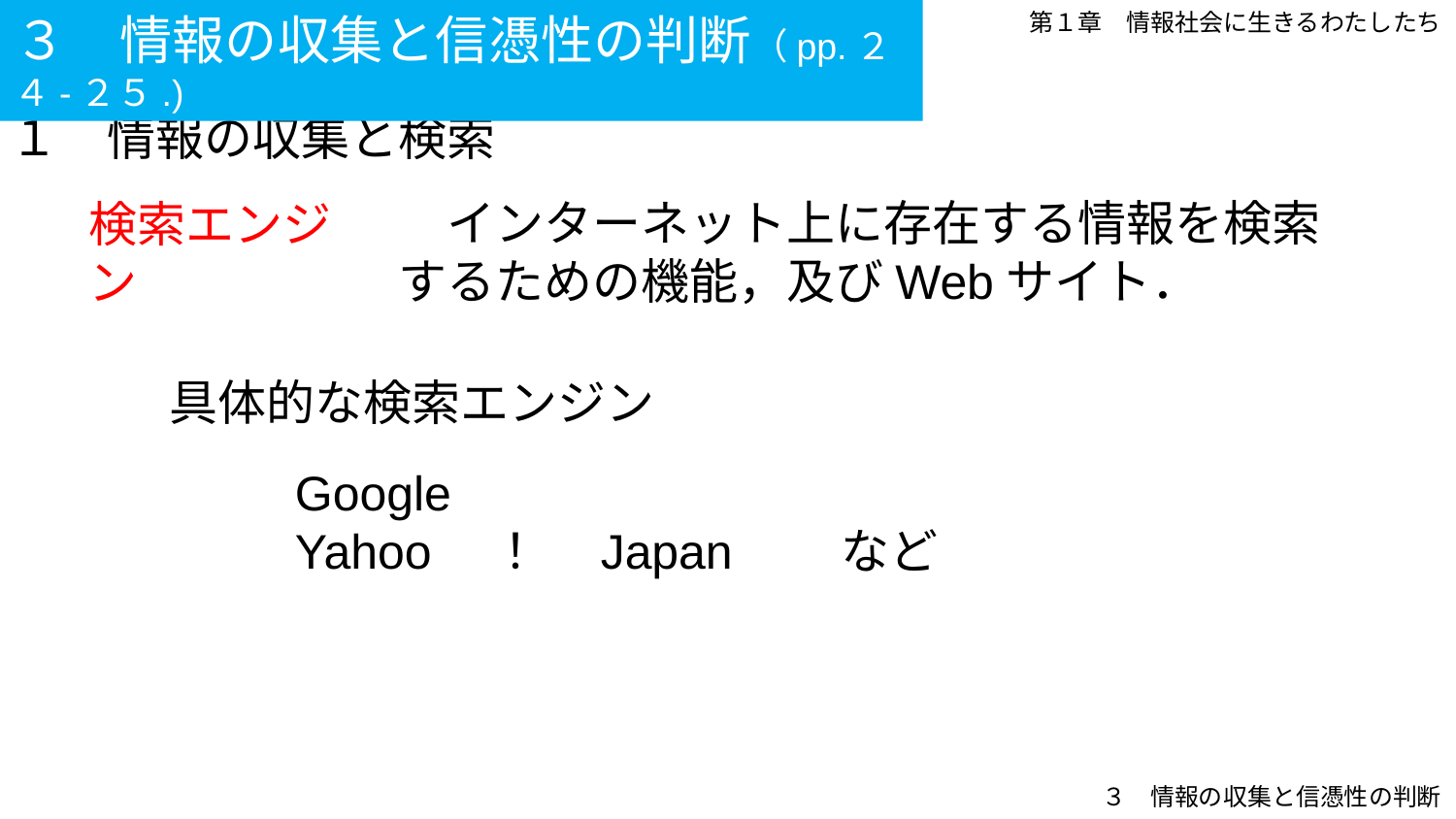

３　情報の収集と信憑性の判断（pp.２４-２５.)
第１章　情報社会に生きるわたしたち
１　情報の収集と検索
　インターネット上に存在する情報を検索するための機能，及びWebサイト．
検索エンジン
具体的な検索エンジン
Google
Yahoo　！　Japan　　など
３　情報の収集と信憑性の判断